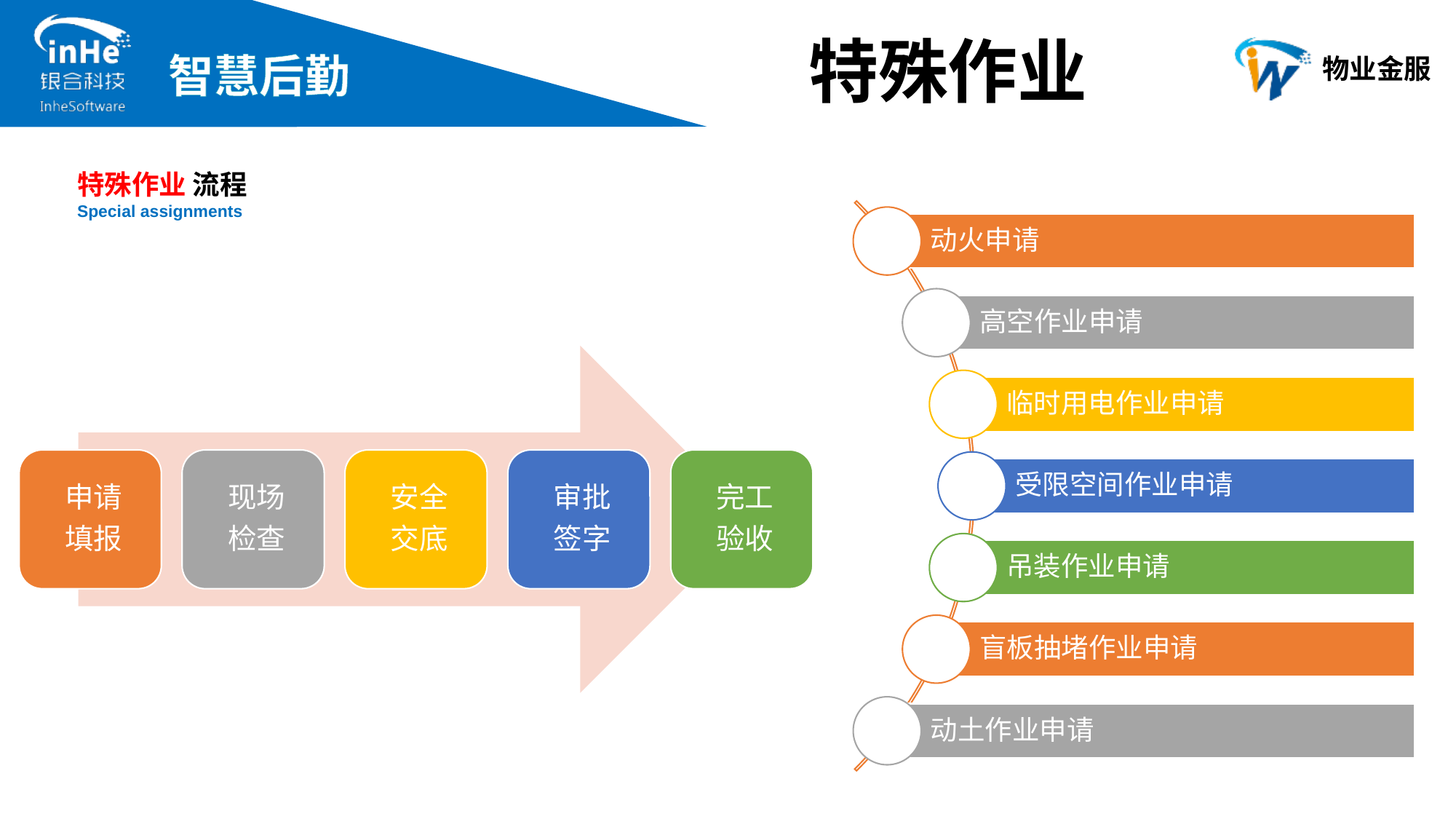

特殊作业
特殊作业 流程
Special assignments
动火申请
高空作业申请
临时用电作业申请
受限空间作业申请
吊装作业申请
盲板抽堵作业申请
动土作业申请
申请
填报
现场
检查
安全
交底
审批
签字
完工
验收